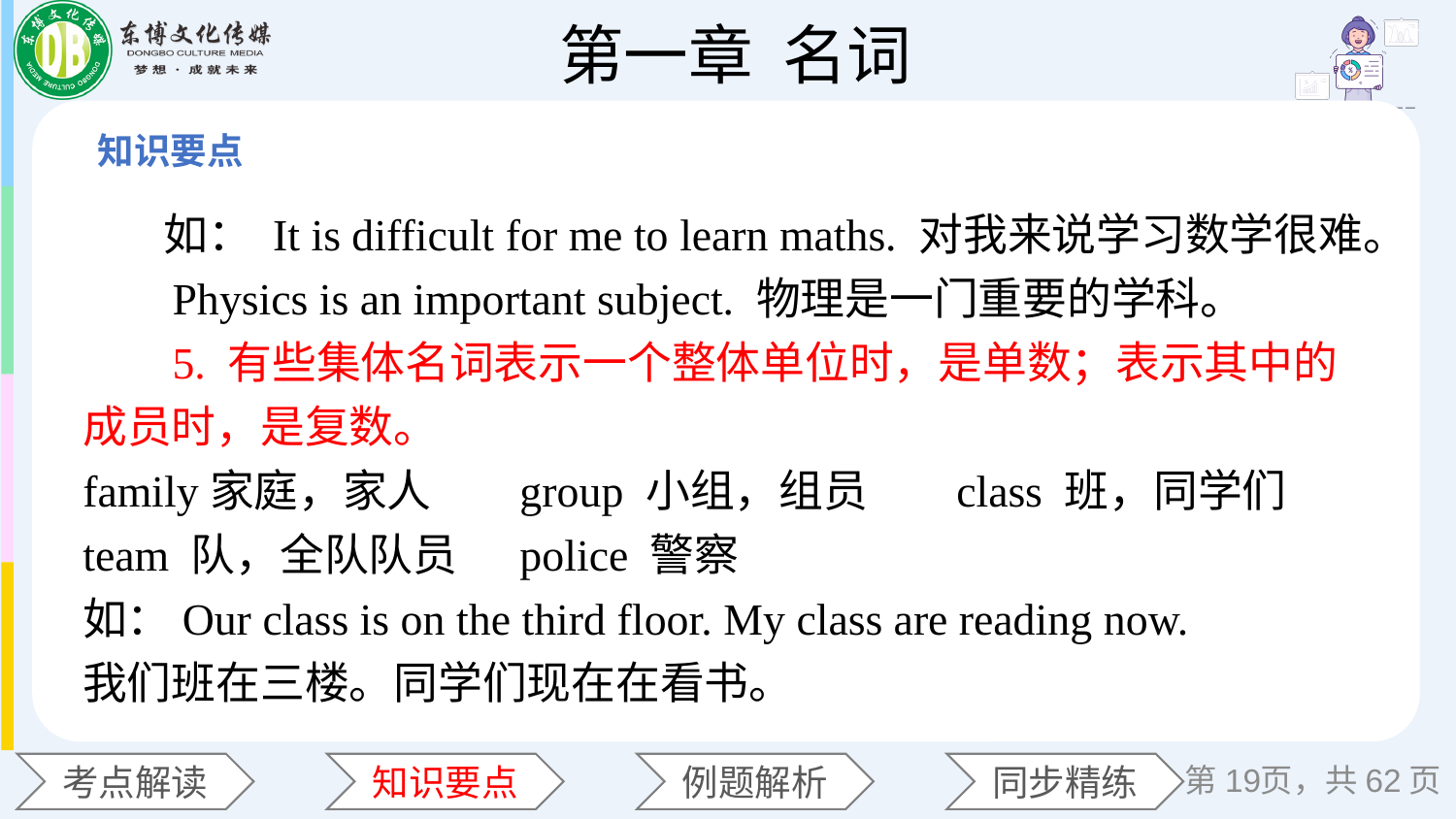

如： It is difficult for me to learn maths. 对我来说学习数学很难。
        Physics is an important subject. 物理是一门重要的学科。
        5. 有些集体名词表示一个整体单位时，是单数；表示其中的成员时，是复数。
family家庭，家人	group 小组，组员	class 班，同学们
team 队，全队队员    	police 警察
如：Our class is on the third floor. My class are reading now.
我们班在三楼。同学们现在在看书。

第19页，共62页